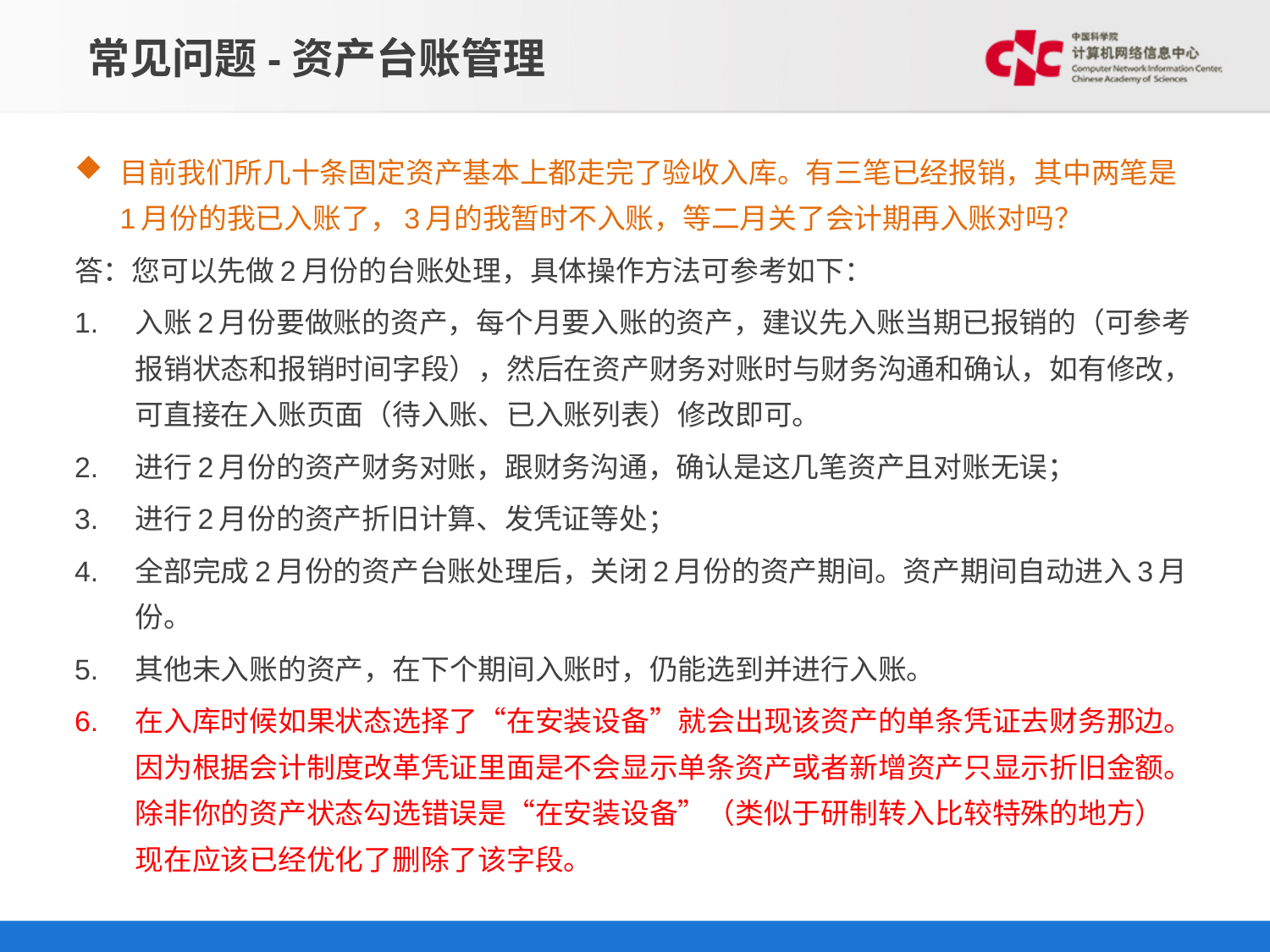

# 常见问题-资产台账管理
目前我们所几十条固定资产基本上都走完了验收入库。有三笔已经报销，其中两笔是1月份的我已入账了，3月的我暂时不入账，等二月关了会计期再入账对吗？
答：您可以先做2月份的台账处理，具体操作方法可参考如下：
入账2月份要做账的资产，每个月要入账的资产，建议先入账当期已报销的（可参考报销状态和报销时间字段），然后在资产财务对账时与财务沟通和确认，如有修改，可直接在入账页面（待入账、已入账列表）修改即可。
进行2月份的资产财务对账，跟财务沟通，确认是这几笔资产且对账无误；
进行2月份的资产折旧计算、发凭证等处；
全部完成2月份的资产台账处理后，关闭2月份的资产期间。资产期间自动进入3月份。
其他未入账的资产，在下个期间入账时，仍能选到并进行入账。
在入库时候如果状态选择了“在安装设备”就会出现该资产的单条凭证去财务那边。因为根据会计制度改革凭证里面是不会显示单条资产或者新增资产只显示折旧金额。除非你的资产状态勾选错误是“在安装设备”（类似于研制转入比较特殊的地方）现在应该已经优化了删除了该字段。